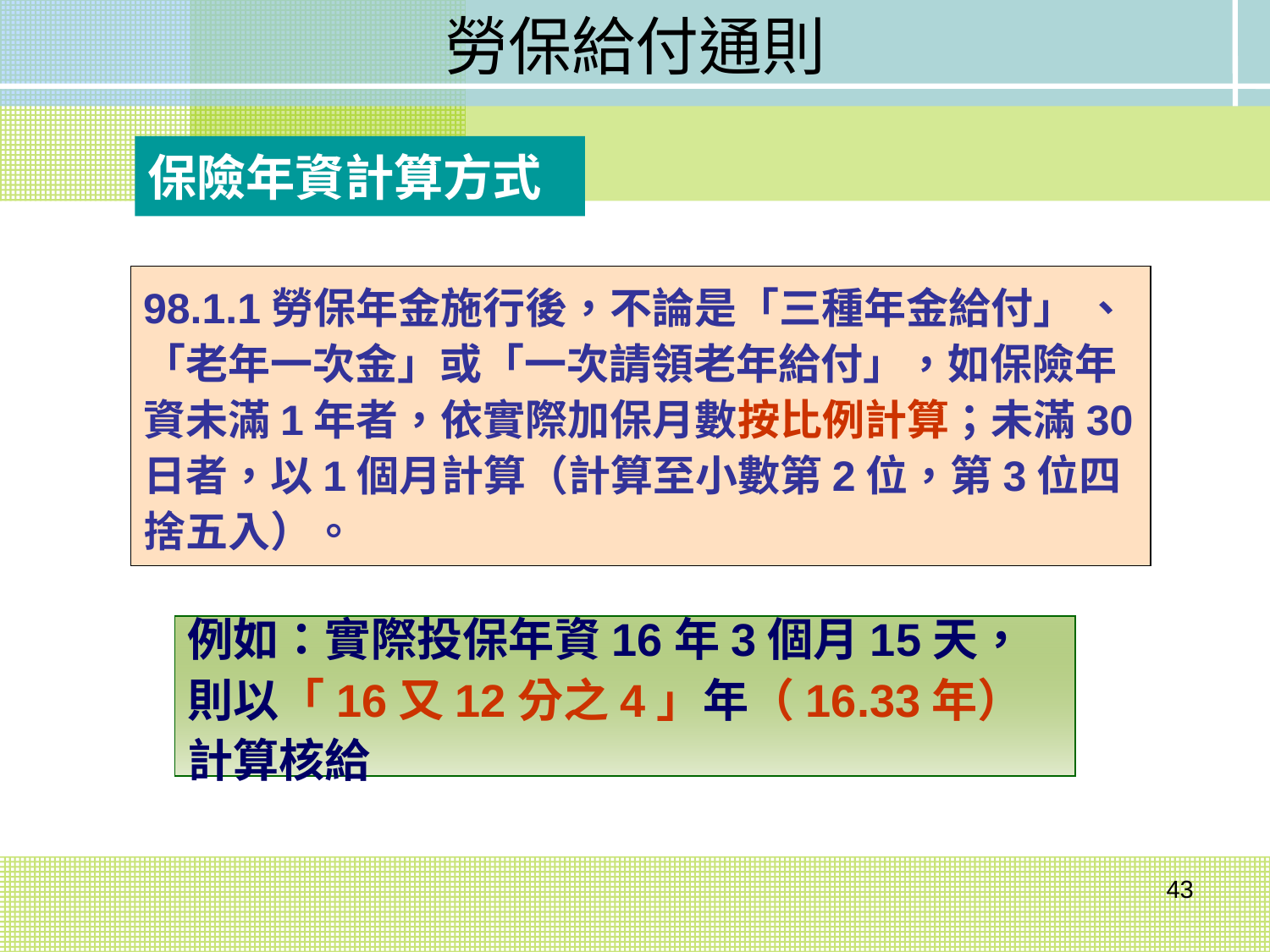

勞保給付通則

保險年資計算方式
98.1.1勞保年金施行後，不論是「三種年金給付」 、 「老年一次金」或「一次請領老年給付」，如保險年資未滿1年者，依實際加保月數按比例計算；未滿30日者，以1個月計算（計算至小數第2位，第3位四捨五入）。
例如：實際投保年資16年3個月15天，則以「16又12分之4」年（16.33年）計算核給
43